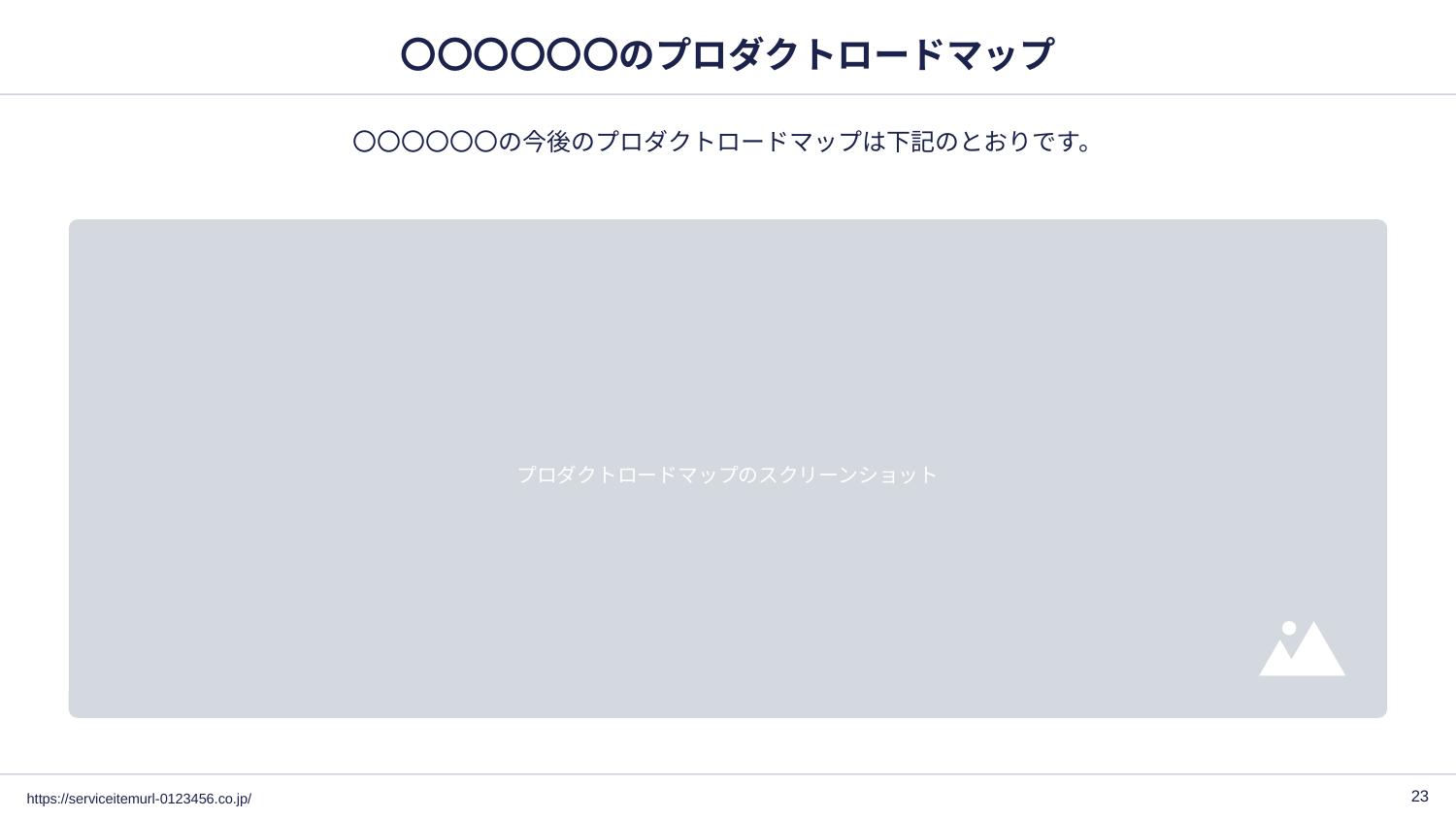

# 〇〇〇〇〇〇のプロダクトロードマップ
〇〇〇〇〇〇の今後のプロダクトロードマップは下記のとおりです。
プロダクトロードマップのスクリーンショット

23
https://serviceitemurl-0123456.co.jp/